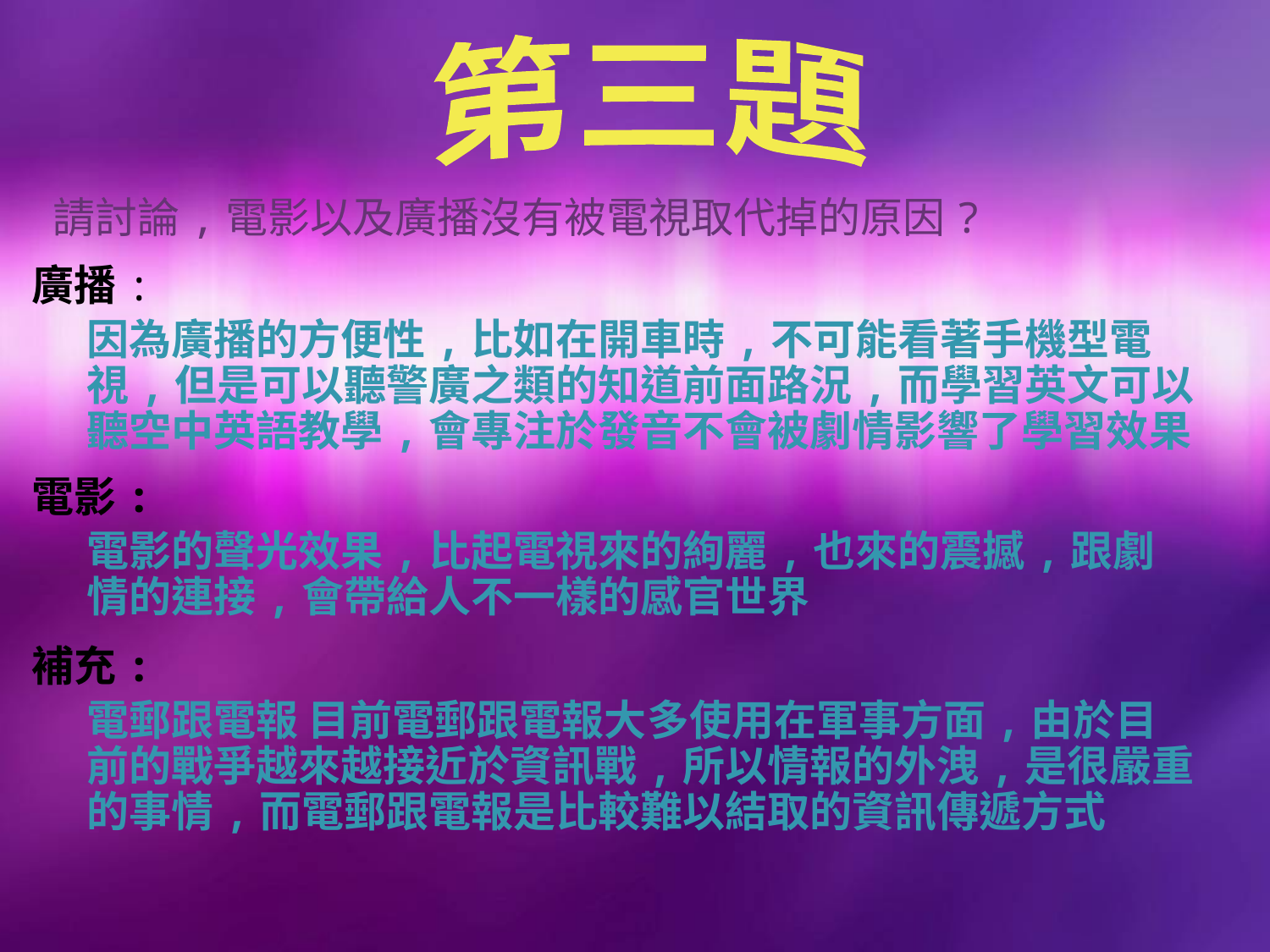

第三題
請討論,電影以及廣播沒有被電視取代掉的原因?
廣播:
	因為廣播的方便性,比如在開車時,不可能看著手機型電視,但是可以聽警廣之類的知道前面路況,而學習英文可以聽空中英語教學,會專注於發音不會被劇情影響了學習效果
電影:
	電影的聲光效果,比起電視來的絢麗,也來的震撼,跟劇情的連接,會帶給人不一樣的感官世界
補充:
	電郵跟電報 目前電郵跟電報大多使用在軍事方面,由於目前的戰爭越來越接近於資訊戰,所以情報的外洩,是很嚴重的事情,而電郵跟電報是比較難以結取的資訊傳遞方式